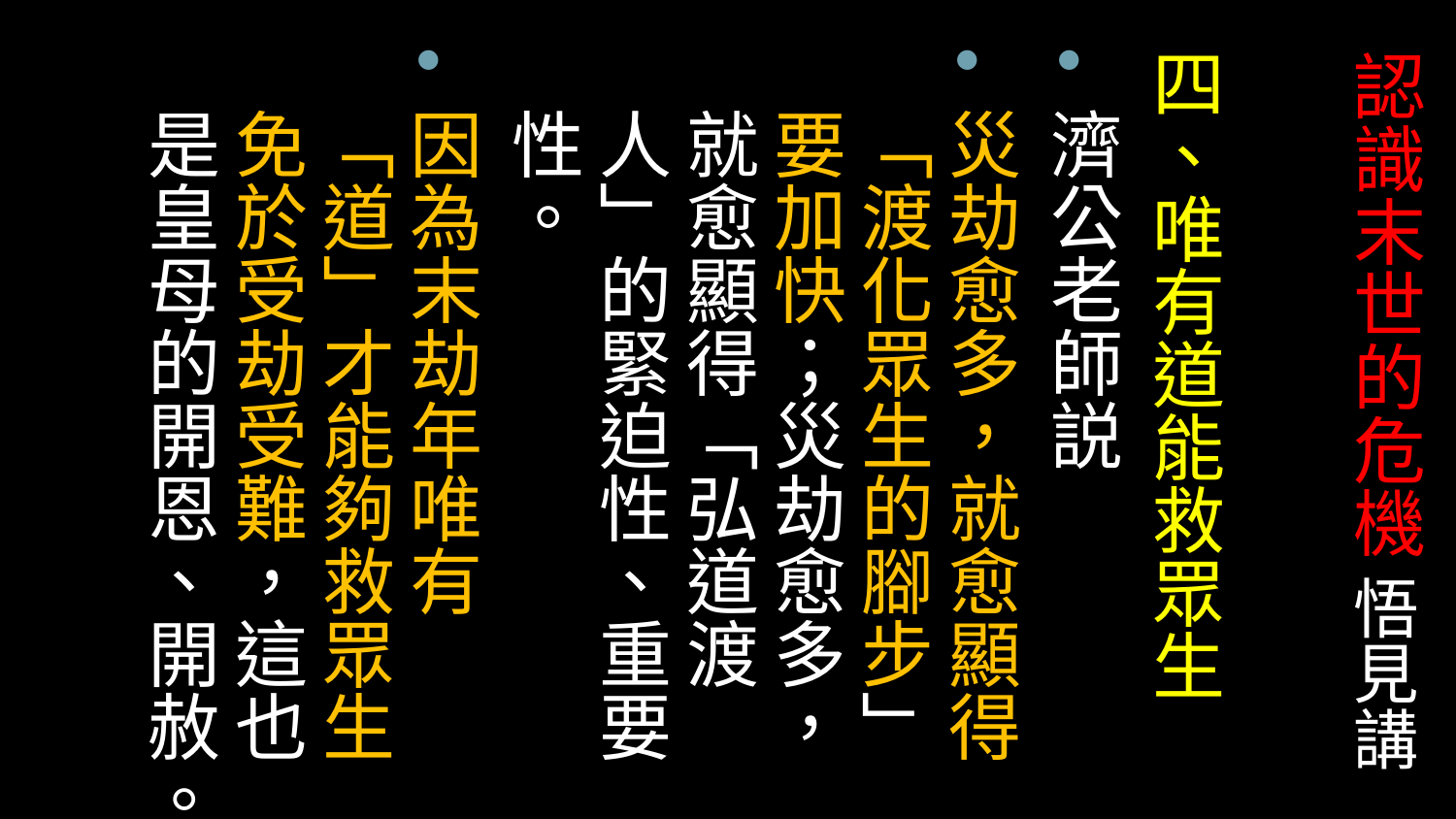

四、唯有道能救眾生
濟公老師説
災劫愈多，就愈顯得「渡化眾生的腳步」要加快；災劫愈多，就愈顯得「弘道渡人」的緊迫性、重要性。
因為末劫年唯有「道」才能夠救眾生免於受劫受難，這也是皇母的開恩、開赦。

# 認識末世的危機 悟見講